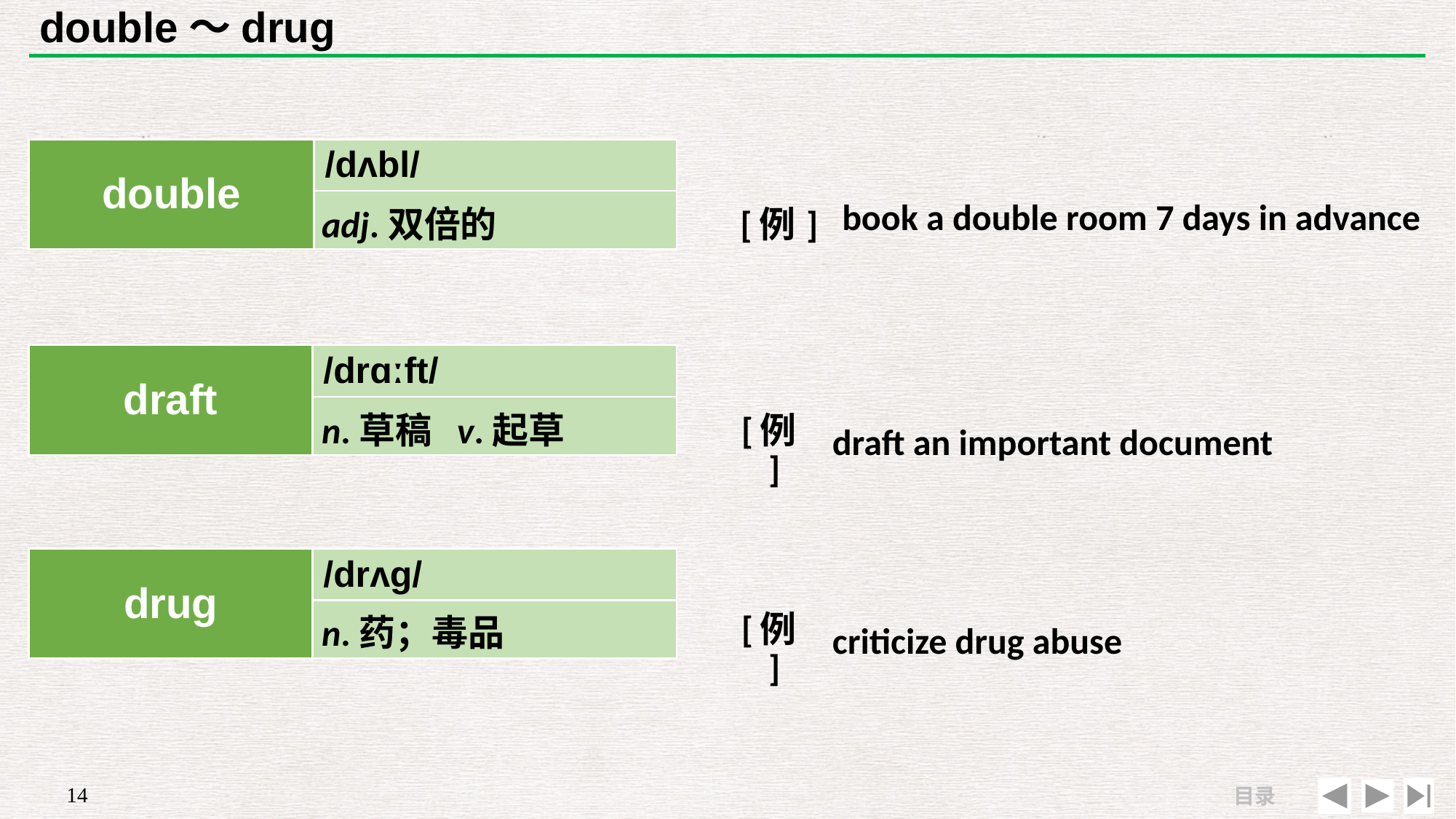

# double～drug

| double | /dʌbl/ |
| --- | --- |
|  |  |
|  |  |
| --- | --- |
| [例] | book a double room 7 days in advance |
adj.双倍的
| draft | /drɑːft/ |
| --- | --- |
|  |  |
|  |  |
| --- | --- |
| [例] | draft an important document |
n.草稿  v.起草
|  |  |
| --- | --- |
| [例] | criticize drug abuse |
| drug | /drʌɡ/ |
| --- | --- |
|  |  |
n.药；毒品